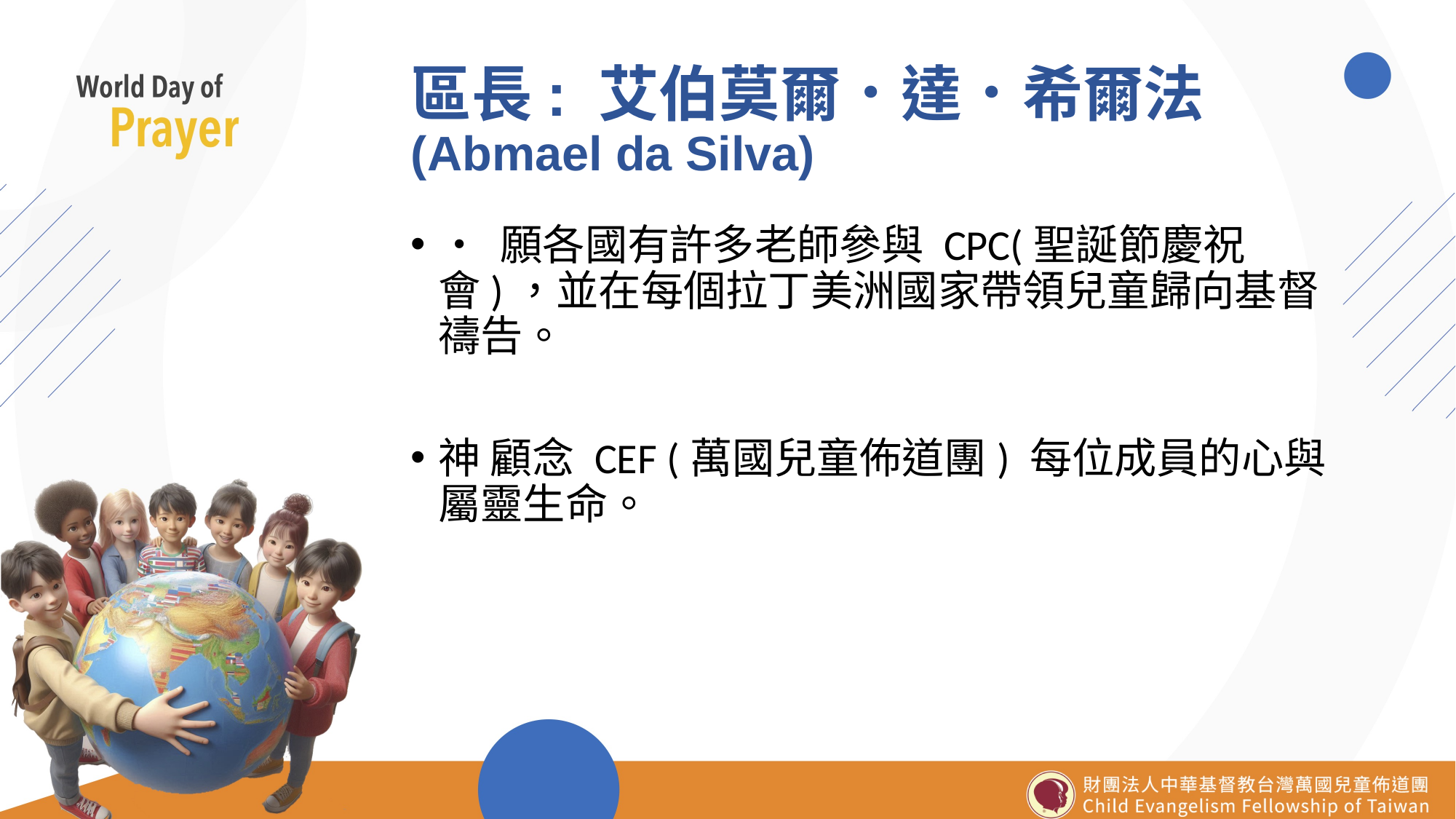

# 區長: 艾伯莫爾．達．希爾法(Abmael da Silva)
• 願各國有許多老師參與 CPC(聖誕節慶祝會)，並在每個拉丁美洲國家帶領兒童歸向基督禱告。

神 顧念 CEF (萬國兒童佈道團) 每位成員的心與屬靈生命。